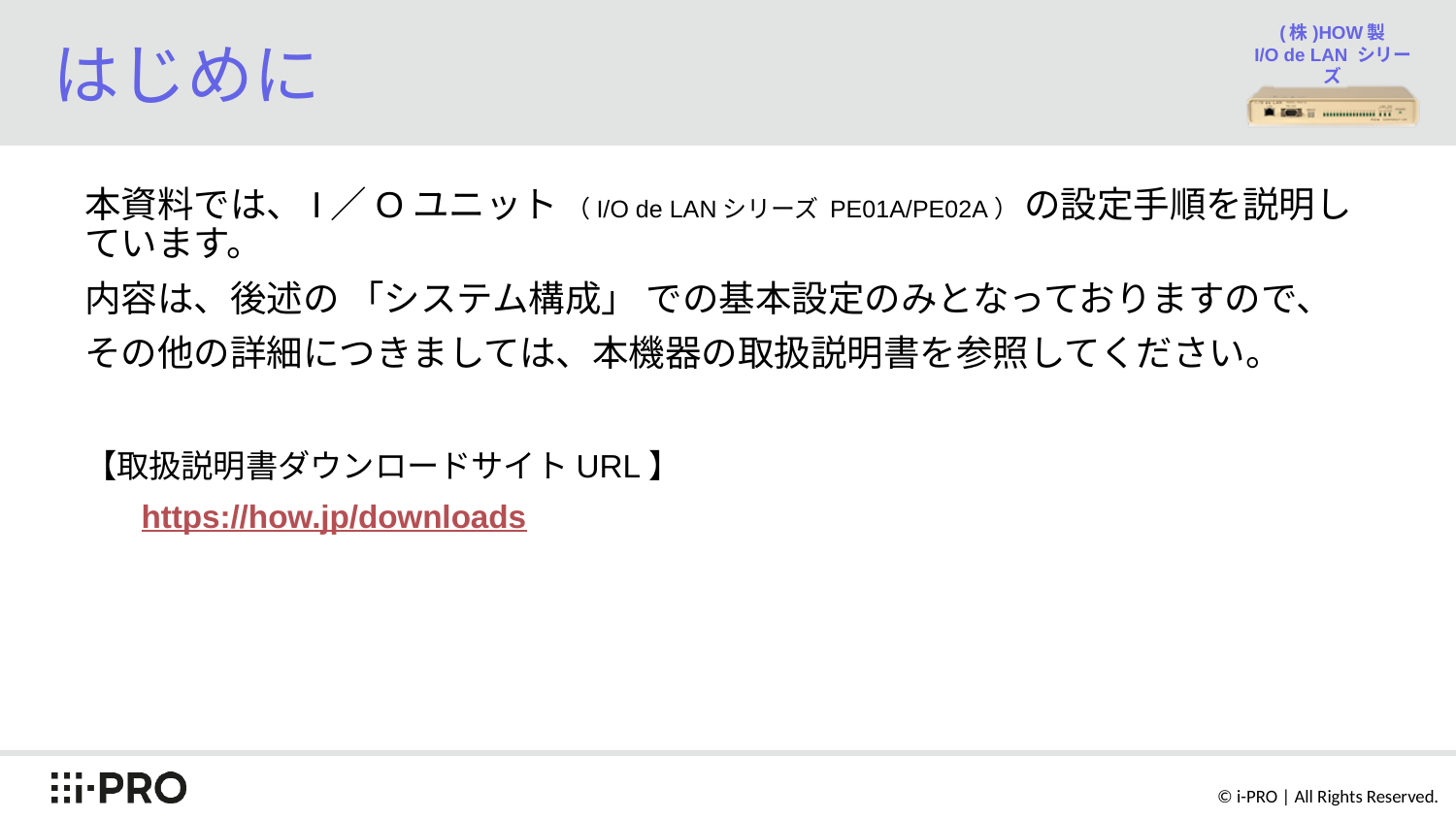

# はじめに
本資料では、I／Oユニット （I/O de LANシリーズ PE01A/PE02A） の設定手順を説明しています。
内容は、後述の 「システム構成」 での基本設定のみとなっておりますので、
その他の詳細につきましては、本機器の取扱説明書を参照してください。

【取扱説明書ダウンロードサイトURL】
https://how.jp/downloads